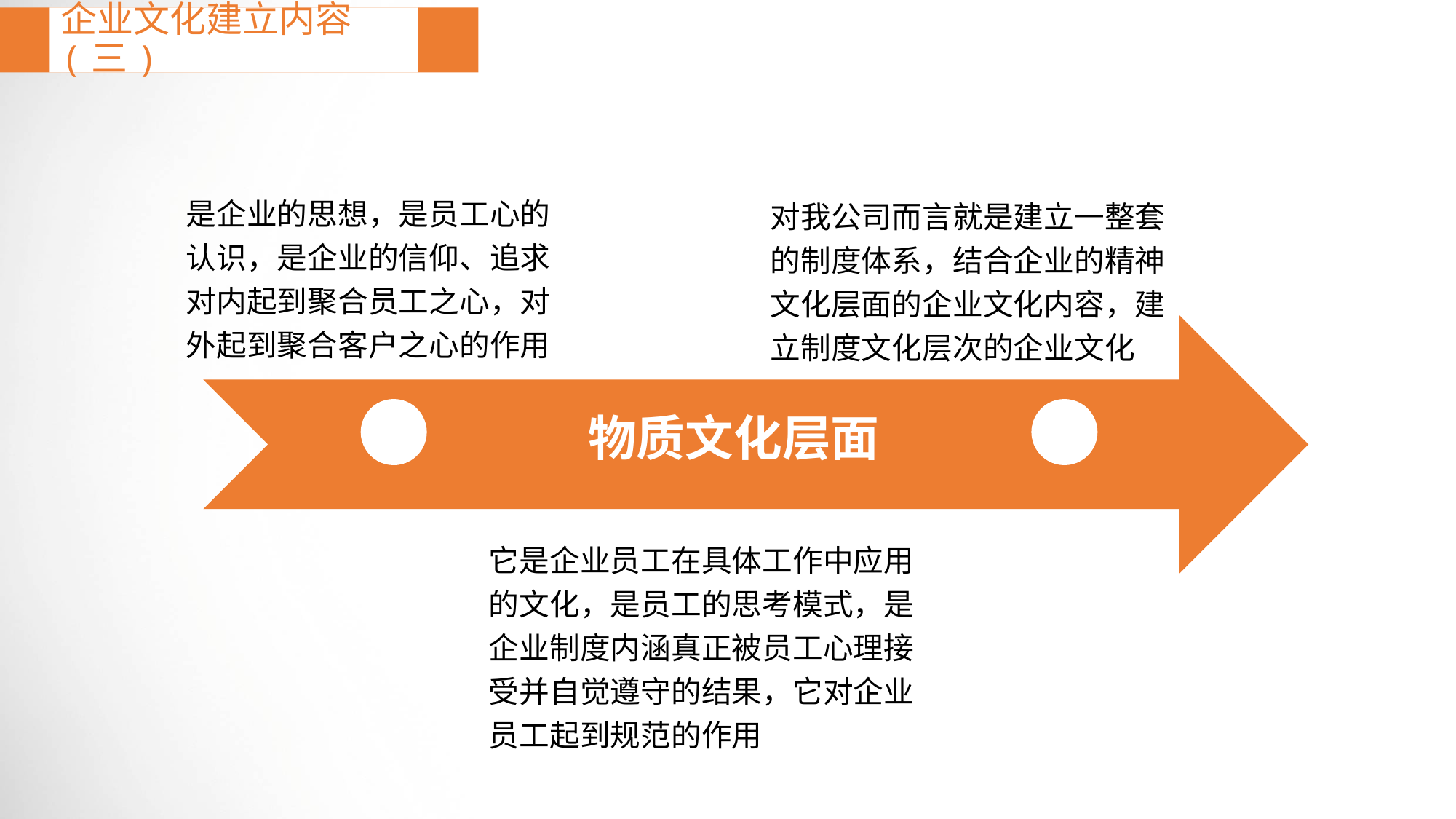

企业文化建立内容(三)

是企业的思想，是员工心的认识，是企业的信仰、追求对内起到聚合员工之心，对外起到聚合客户之心的作用
对我公司而言就是建立一整套的制度体系，结合企业的精神文化层面的企业文化内容，建立制度文化层次的企业文化

物质文化层面

它是企业员工在具体工作中应用的文化，是员工的思考模式，是企业制度内涵真正被员工心理接受并自觉遵守的结果，它对企业员工起到规范的作用